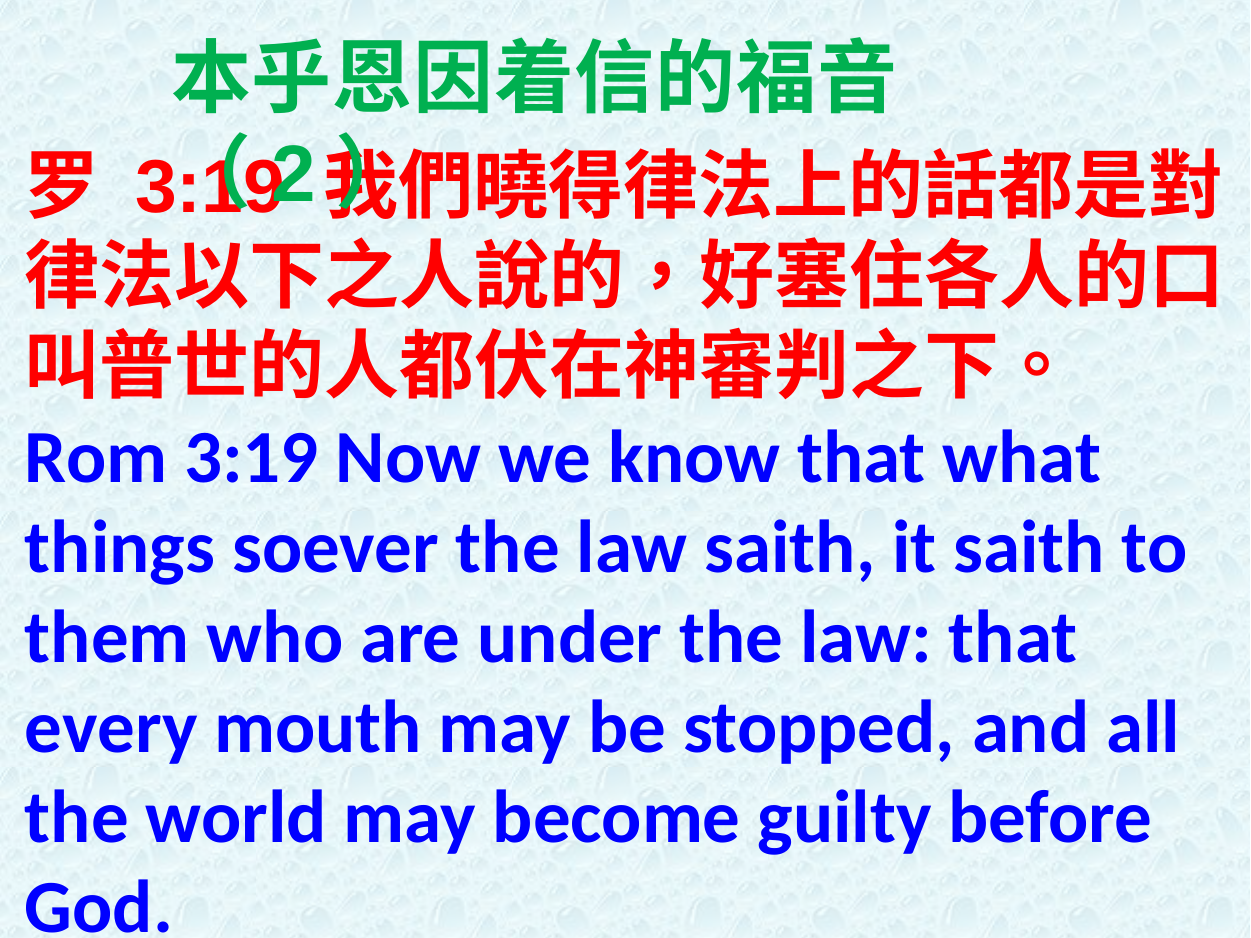

本乎恩因着信的福音（2）
罗 3:19 我們曉得律法上的話都是對律法以下之人說的，好塞住各人的口，叫普世的人都伏在神審判之下。 Rom 3:19 Now we know that what things soever the law saith, it saith to them who are under the law: that every mouth may be stopped, and all the world may become guilty before God.